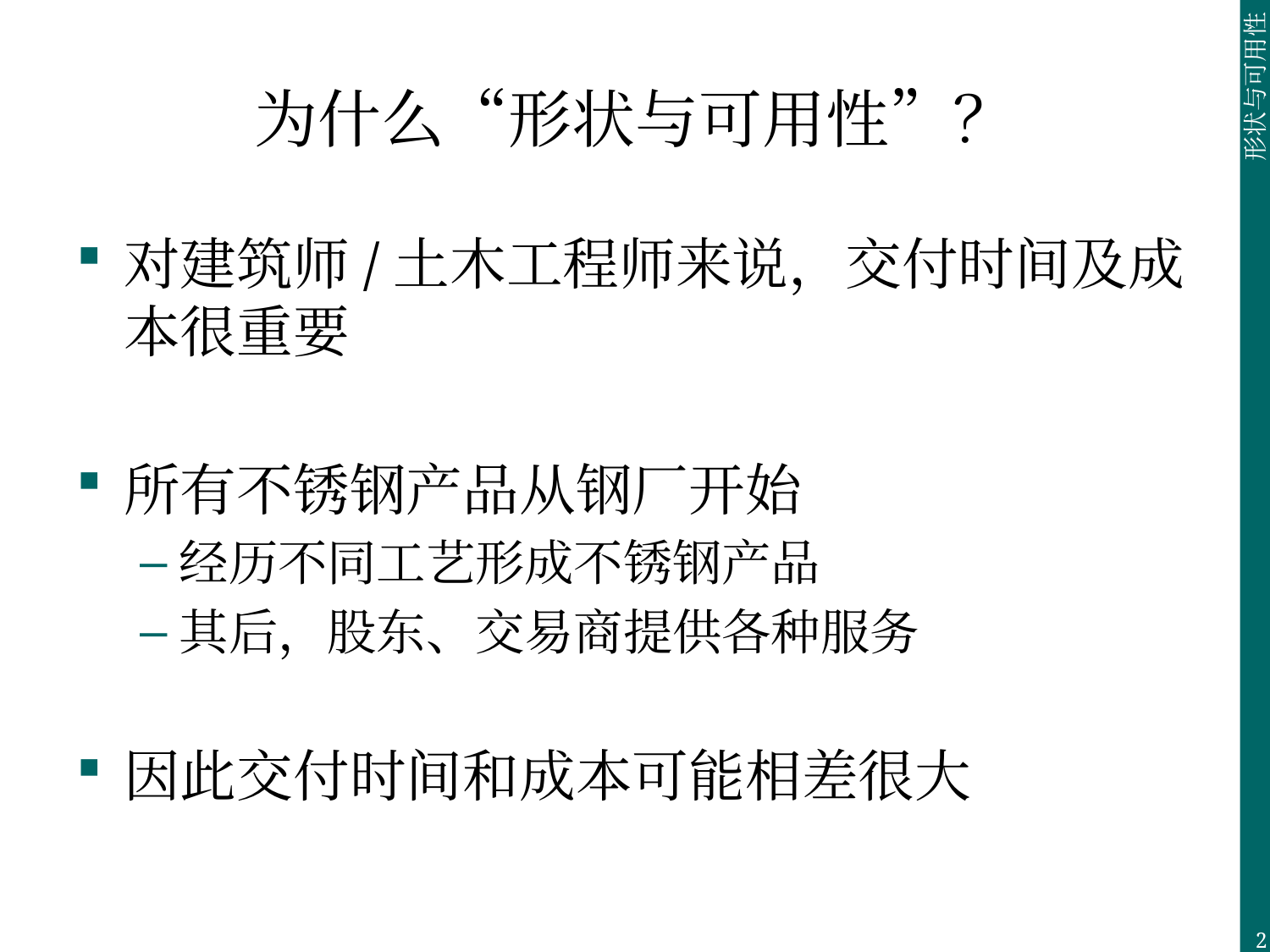

# 为什么“形状与可用性”？
对建筑师/土木工程师来说，交付时间及成本很重要

所有不锈钢产品从钢厂开始
经历不同工艺形成不锈钢产品
其后，股东、交易商提供各种服务

因此交付时间和成本可能相差很大
2